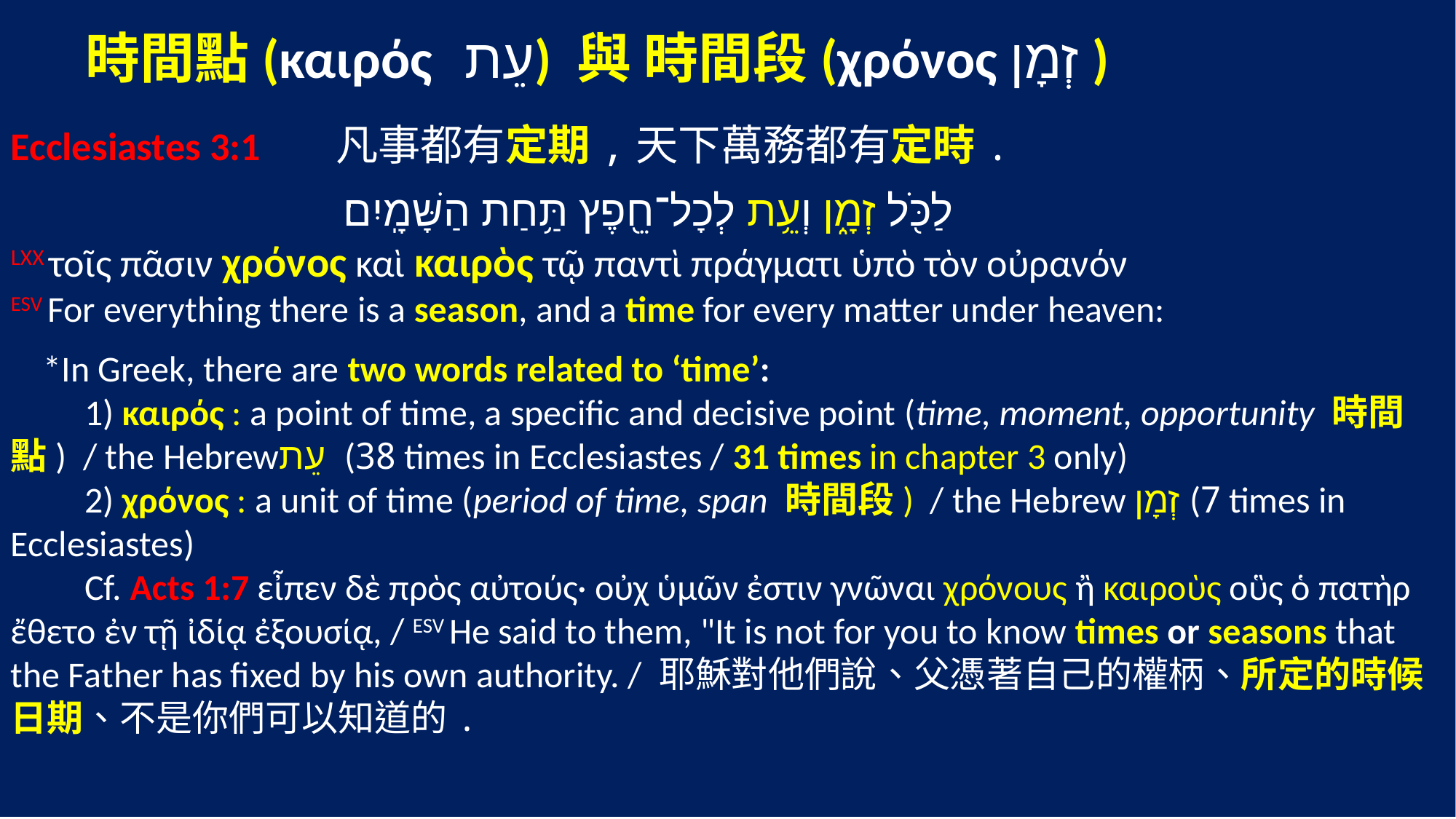

時間點(καιρός עֵת) 與 時間段(χρόνος זְמָן )

Ecclesiastes 3:1    凡事都有定期,天下萬務都有定時.

                                  ‎ לַכֹּ֖ל זְמָ֑ן וְעֵ֥ת לְכָל־חֵ֖פֶץ תַּ֥חַת הַשָּׁמָֽיִם׃
LXX τοῖς πᾶσιν χρόνος καὶ καιρὸς τῷ παντὶ πράγματι ὑπὸ τὸν οὐρανόν
ESV For everything there is a season, and a time for every matter under heaven:

    *In Greek, there are two words related to ‘time’:
         1) καιρός : a point of time, a specific and decisive point (time, moment, opportunity 時間點)  / the Hebrewעֵת  (38 times in Ecclesiastes / 31 times in chapter 3 only)
         2) χρόνος : a unit of time (period of time, span 時間段)  / the Hebrew זְמָן (7 times in Ecclesiastes)
         Cf. Acts 1:7 εἶπεν δὲ πρὸς αὐτούς· οὐχ ὑμῶν ἐστιν γνῶναι χρόνους ἢ καιροὺς οὓς ὁ πατὴρ ἔθετο ἐν τῇ ἰδίᾳ ἐξουσίᾳ, / ESV He said to them, "It is not for you to know times or seasons that the Father has fixed by his own authority. / 耶穌對他們說、父憑著自己的權柄、所定的時候日期、不是你們可以知道的.